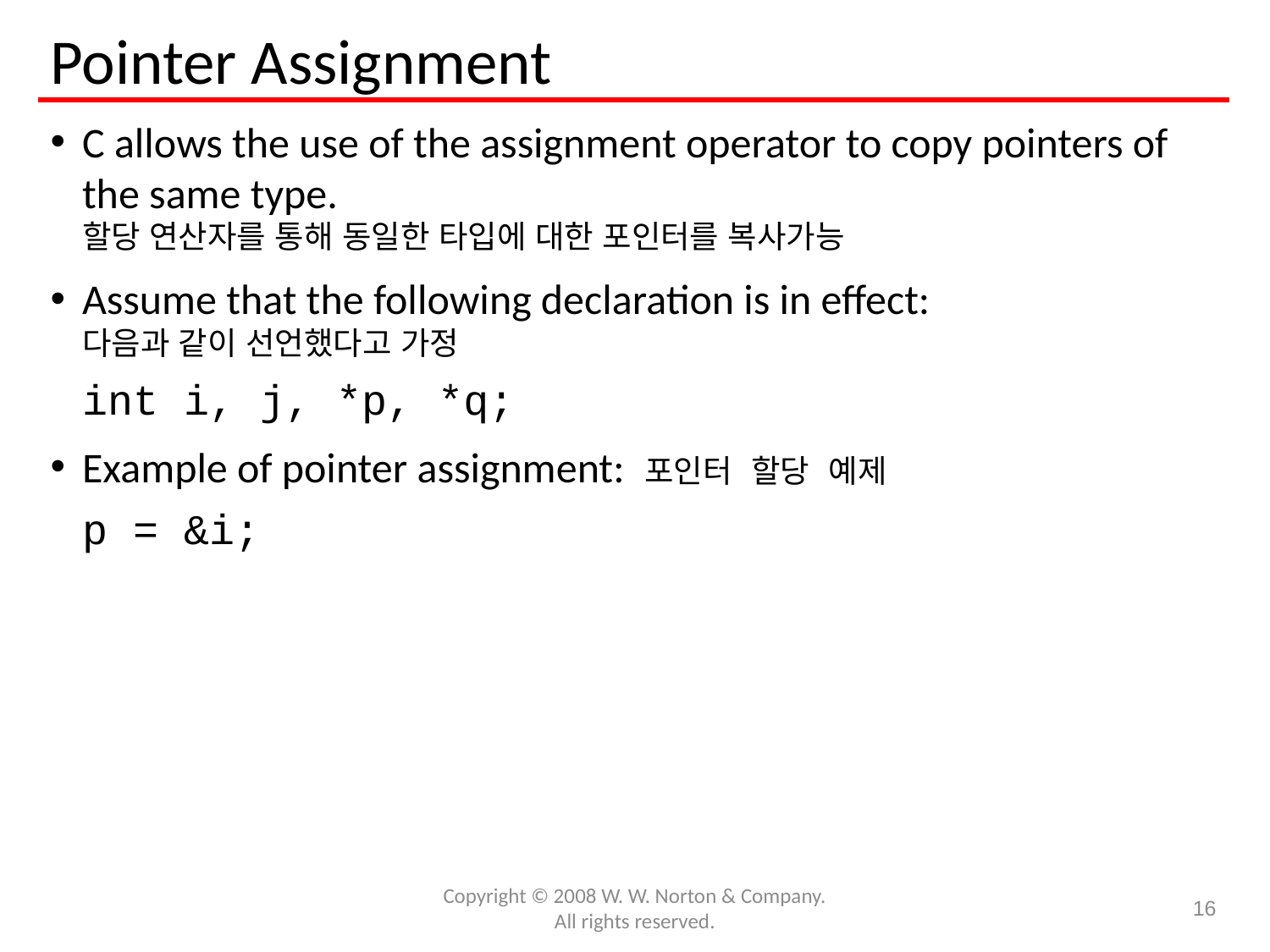

# Pointer Assignment
C allows the use of the assignment operator to copy pointers of the same type.
할당 연산자를 통해 동일한 타입에 대한 포인터를 복사가능
Assume that the following declaration is in effect:
다음과 같이 선언했다고 가정
	int i, j, *p, *q;
Example of pointer assignment: 포인터 할당 예제
	p = &i;
Copyright © 2008 W. W. Norton & Company.
All rights reserved.
16